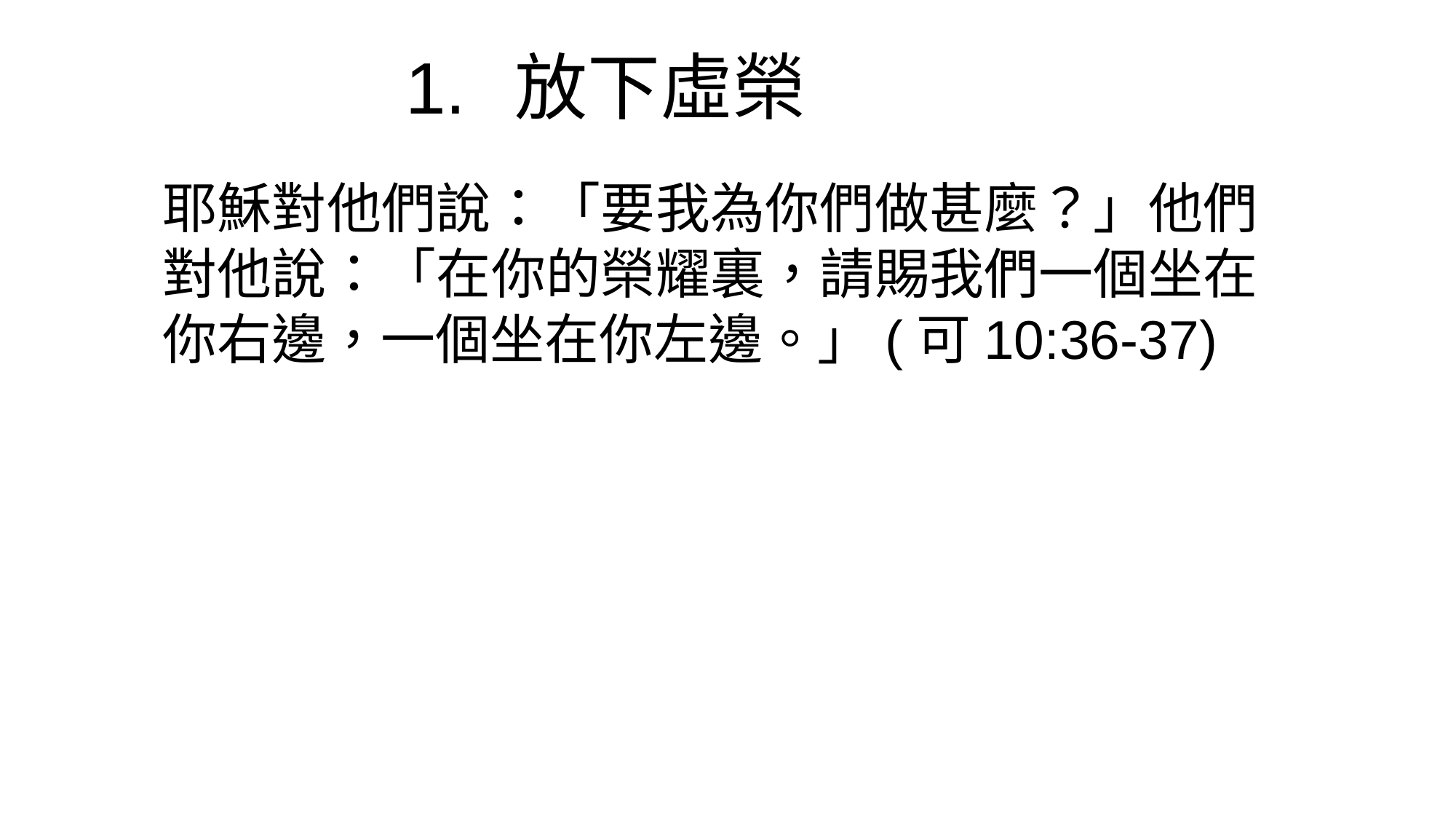

放下虛榮
耶穌對他們說：「要我為你們做甚麼？」他們對他說：「在你的榮耀裏，請賜我們一個坐在你右邊，一個坐在你左邊。」(可10:36-37)